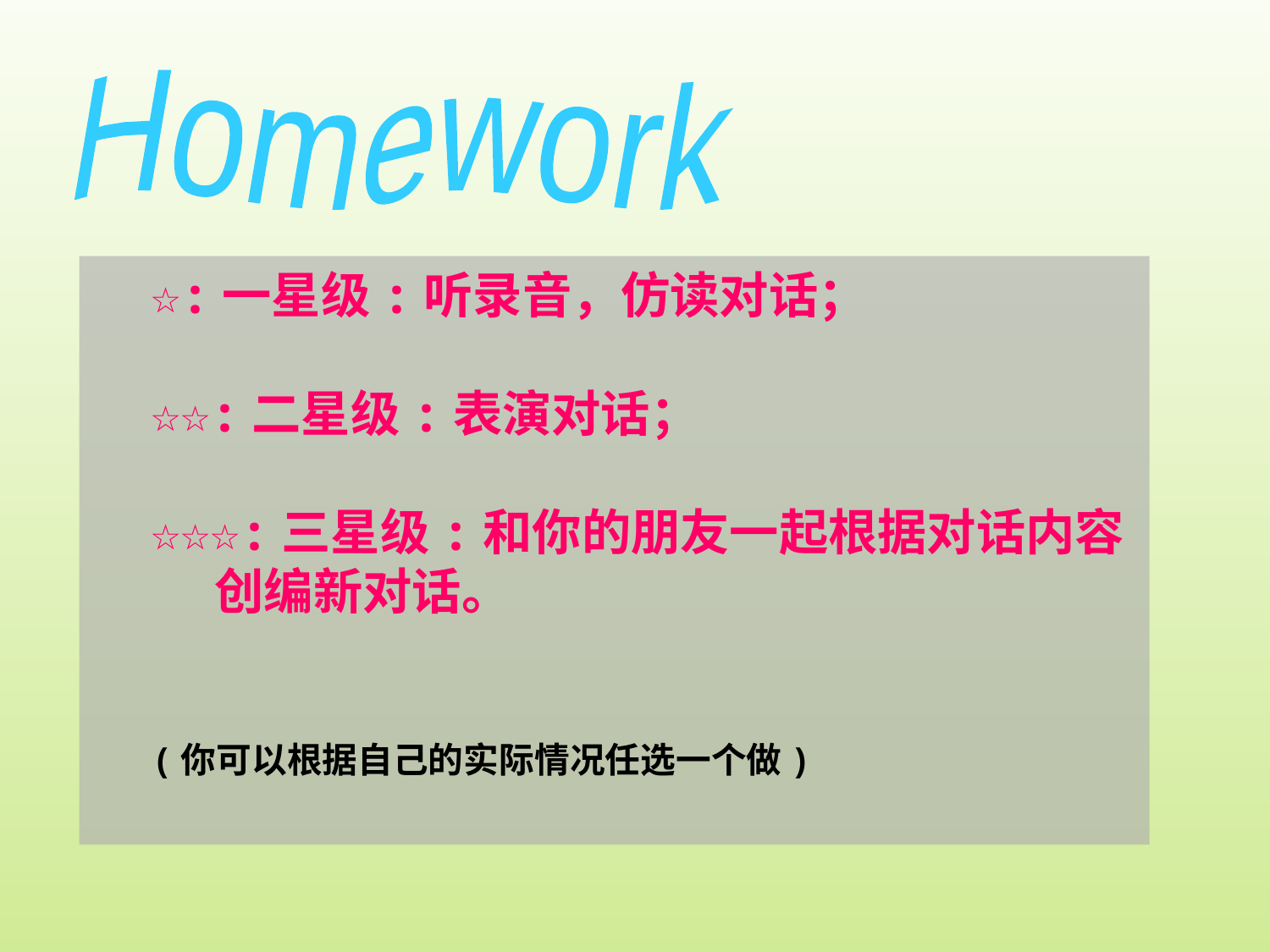

Homework

☆:一星级:听录音，仿读对话；

☆☆:二星级:表演对话；

☆☆☆:三星级:和你的朋友一起根据对话内容创编新对话。

(你可以根据自己的实际情况任选一个做)